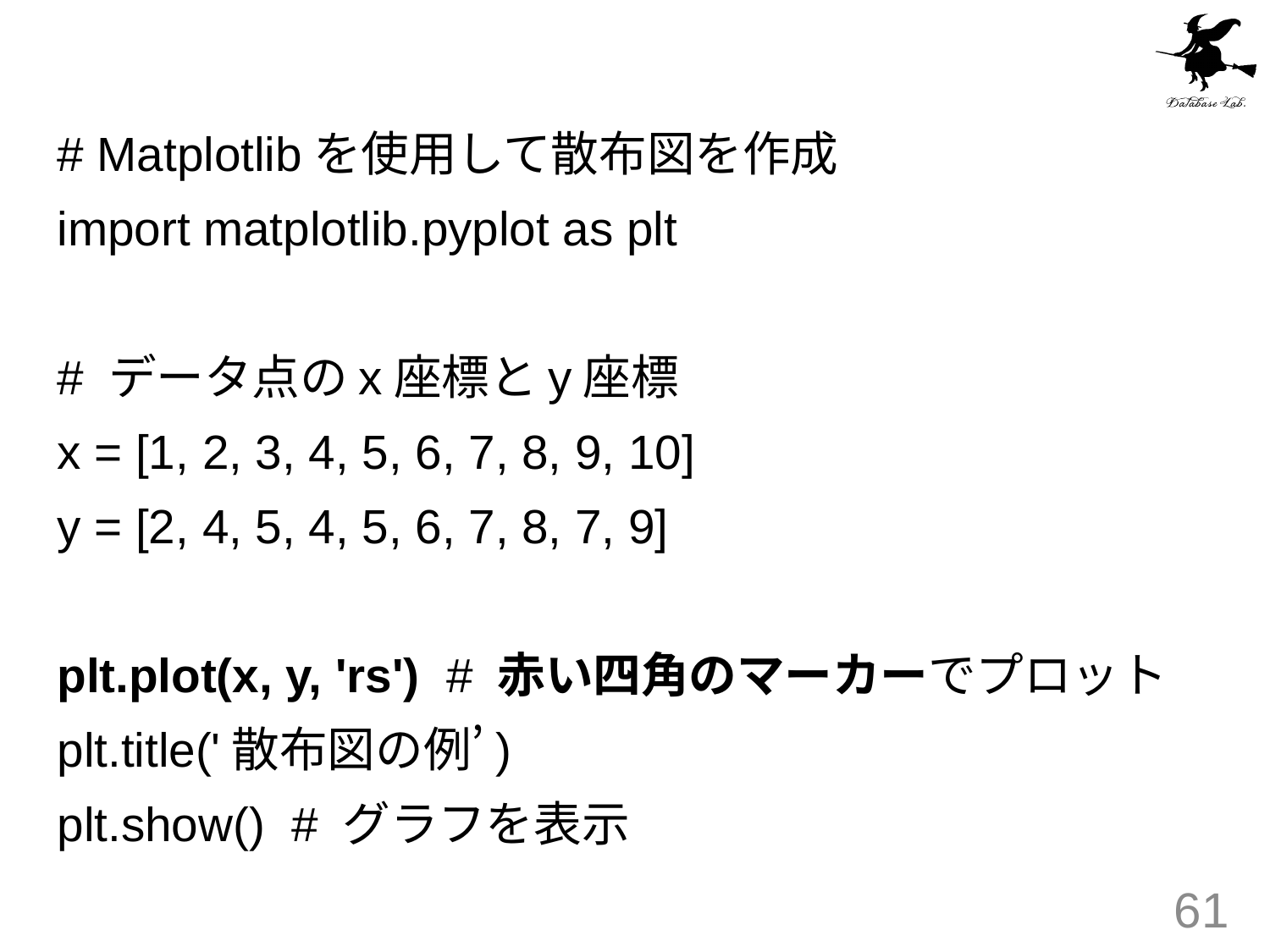

#
# Matplotlibを使用して散布図を作成
import matplotlib.pyplot as plt

# データ点のx座標とy座標
x = [1, 2, 3, 4, 5, 6, 7, 8, 9, 10]
y = [2, 4, 5, 4, 5, 6, 7, 8, 7, 9]

plt.plot(x, y, 'rs')  # 赤い四角のマーカーでプロット
plt.title('散布図の例’)
plt.show()  # グラフを表示
61